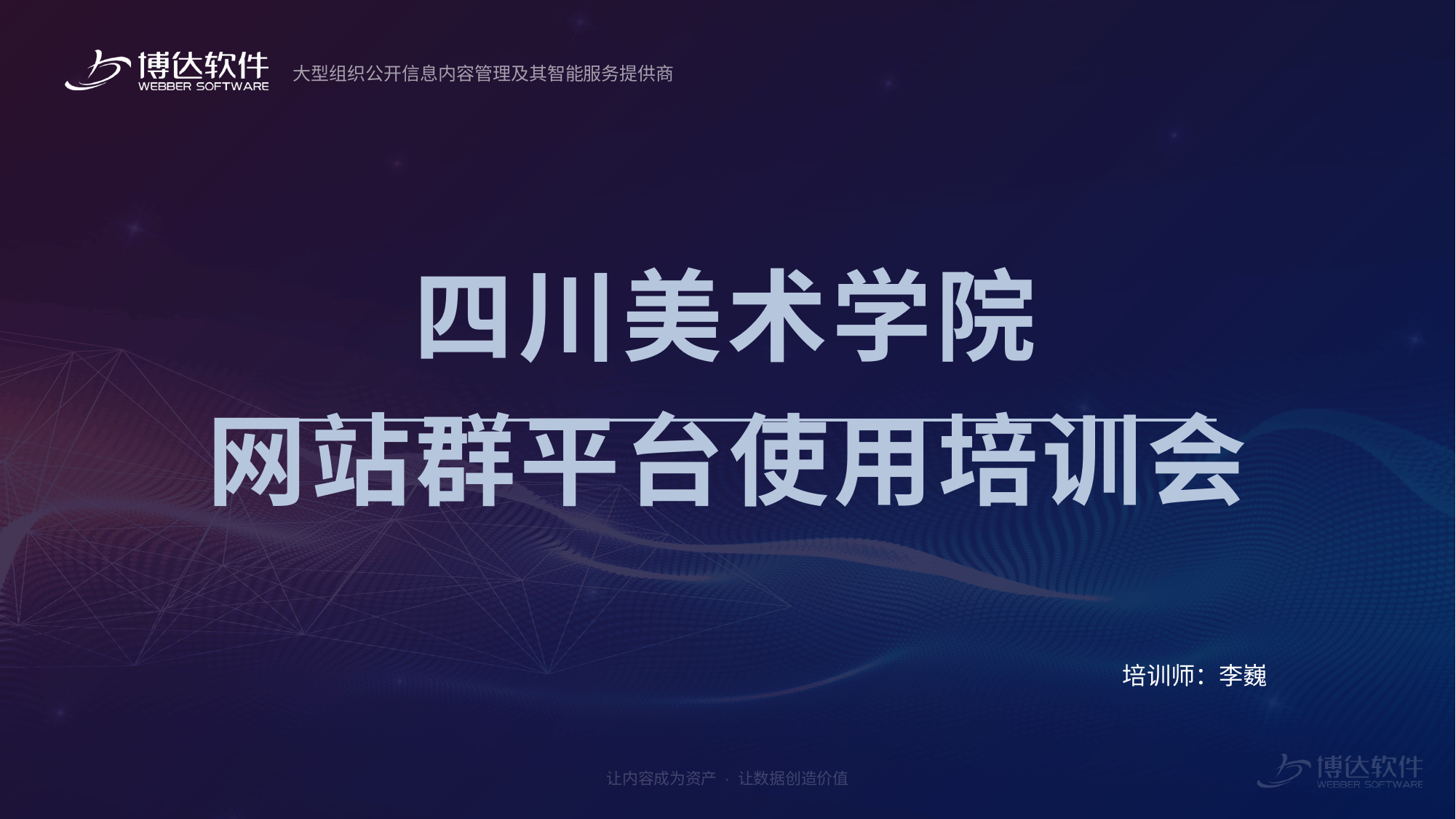

大型组织公开信息内容管理及其智能服务提供商

# 四川美术学院 网站群平台使用培训会
培训师：李巍
让内容成为资产 · 让数据创造价值